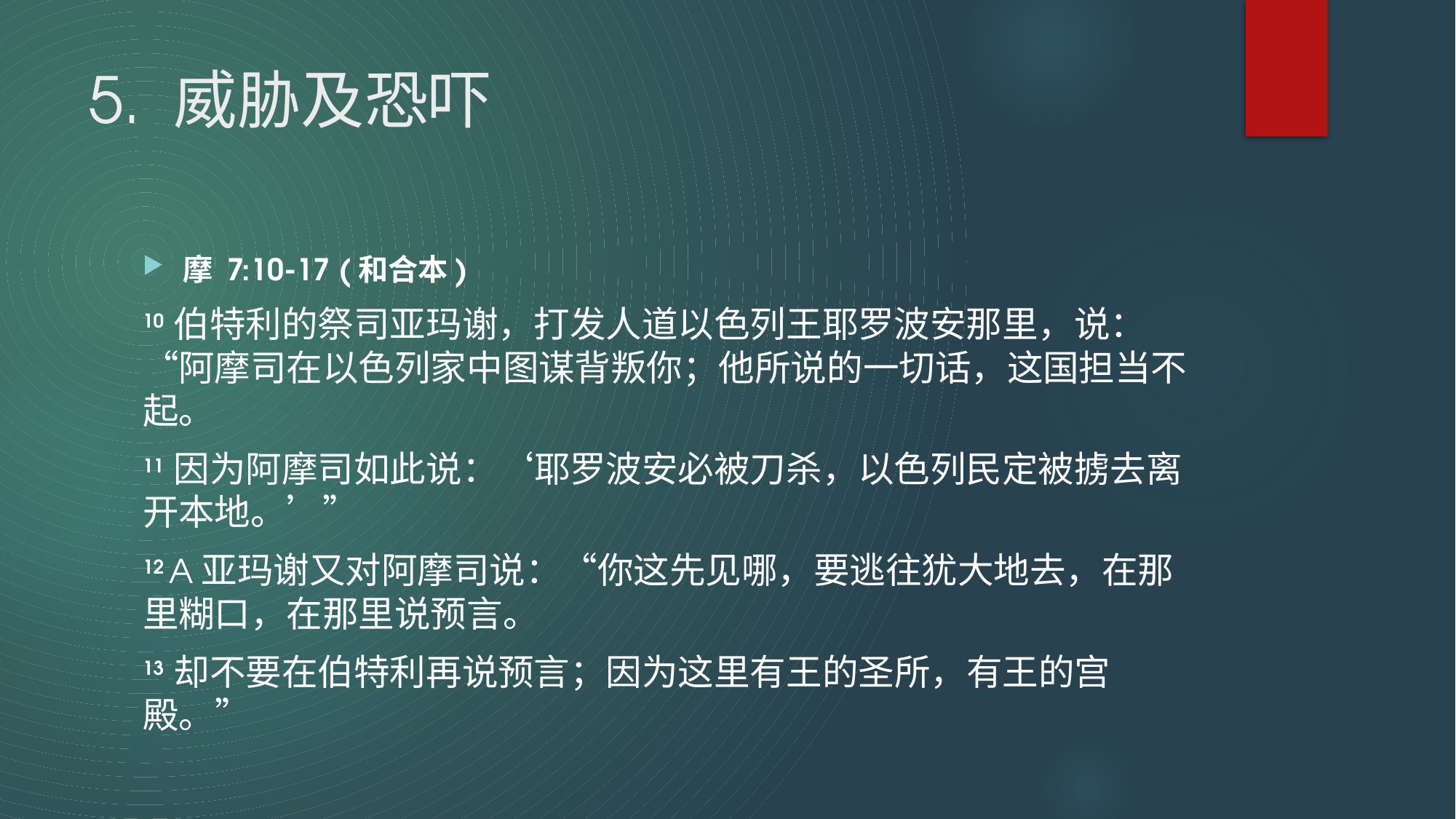

# 5. 威胁及恐吓
摩 7:10-17 (和合本)
10 伯特利的祭司亚玛谢，打发人道以色列王耶罗波安那里，说：“阿摩司在以色列家中图谋背叛你；他所说的一切话，这国担当不起。
11 因为阿摩司如此说：‘耶罗波安必被刀杀，以色列民定被掳去离开本地。’”
12 A亚玛谢又对阿摩司说：“你这先见哪，要逃往犹大地去，在那里糊口，在那里说预言。
13 却不要在伯特利再说预言；因为这里有王的圣所，有王的宫殿。”